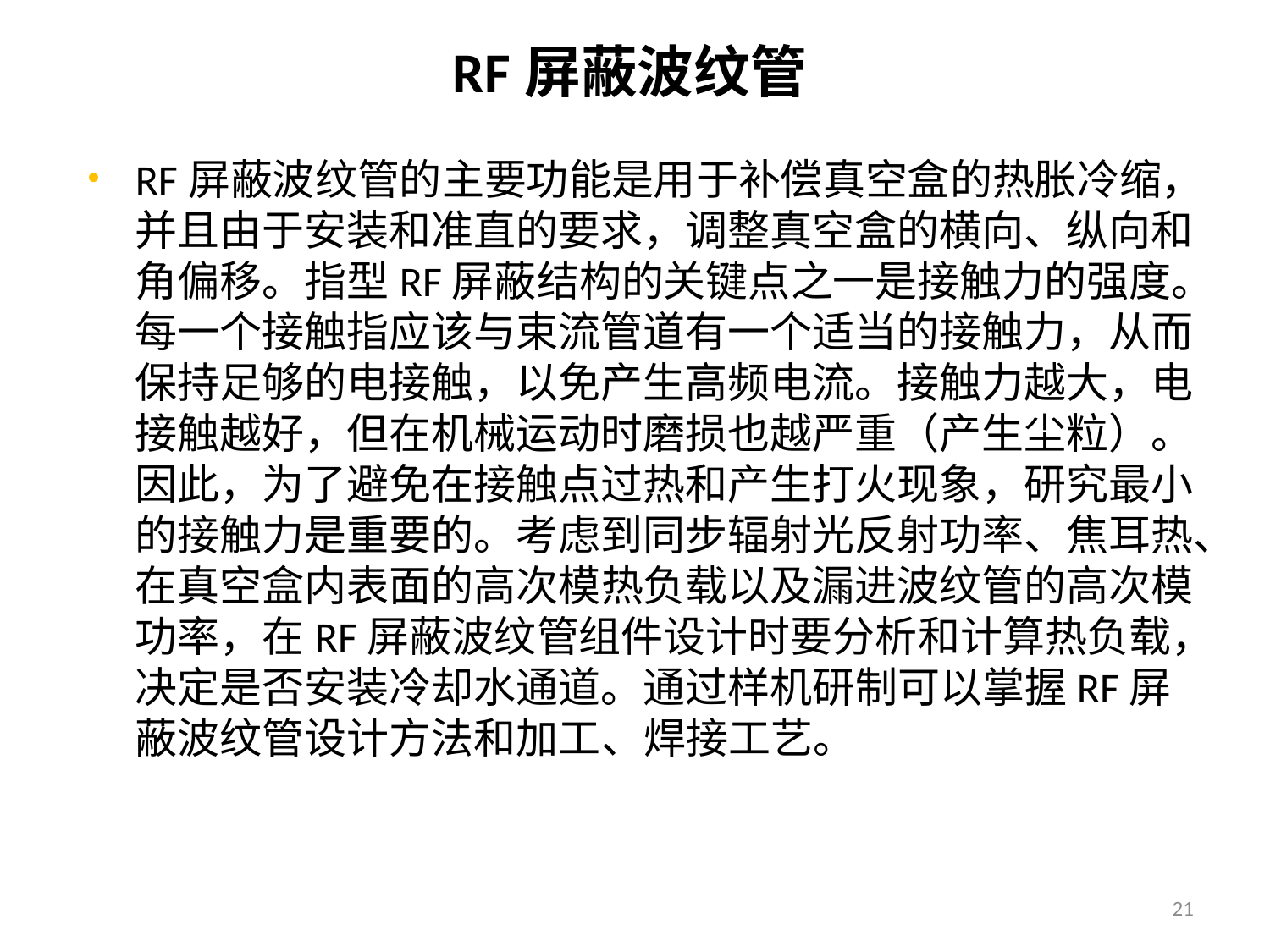

# RF屏蔽波纹管
RF屏蔽波纹管的主要功能是用于补偿真空盒的热胀冷缩，并且由于安装和准直的要求，调整真空盒的横向、纵向和角偏移。指型RF屏蔽结构的关键点之一是接触力的强度。每一个接触指应该与束流管道有一个适当的接触力，从而保持足够的电接触，以免产生高频电流。接触力越大，电接触越好，但在机械运动时磨损也越严重（产生尘粒）。因此，为了避免在接触点过热和产生打火现象，研究最小的接触力是重要的。考虑到同步辐射光反射功率、焦耳热、在真空盒内表面的高次模热负载以及漏进波纹管的高次模功率，在RF屏蔽波纹管组件设计时要分析和计算热负载，决定是否安装冷却水通道。通过样机研制可以掌握RF屏蔽波纹管设计方法和加工、焊接工艺。

21